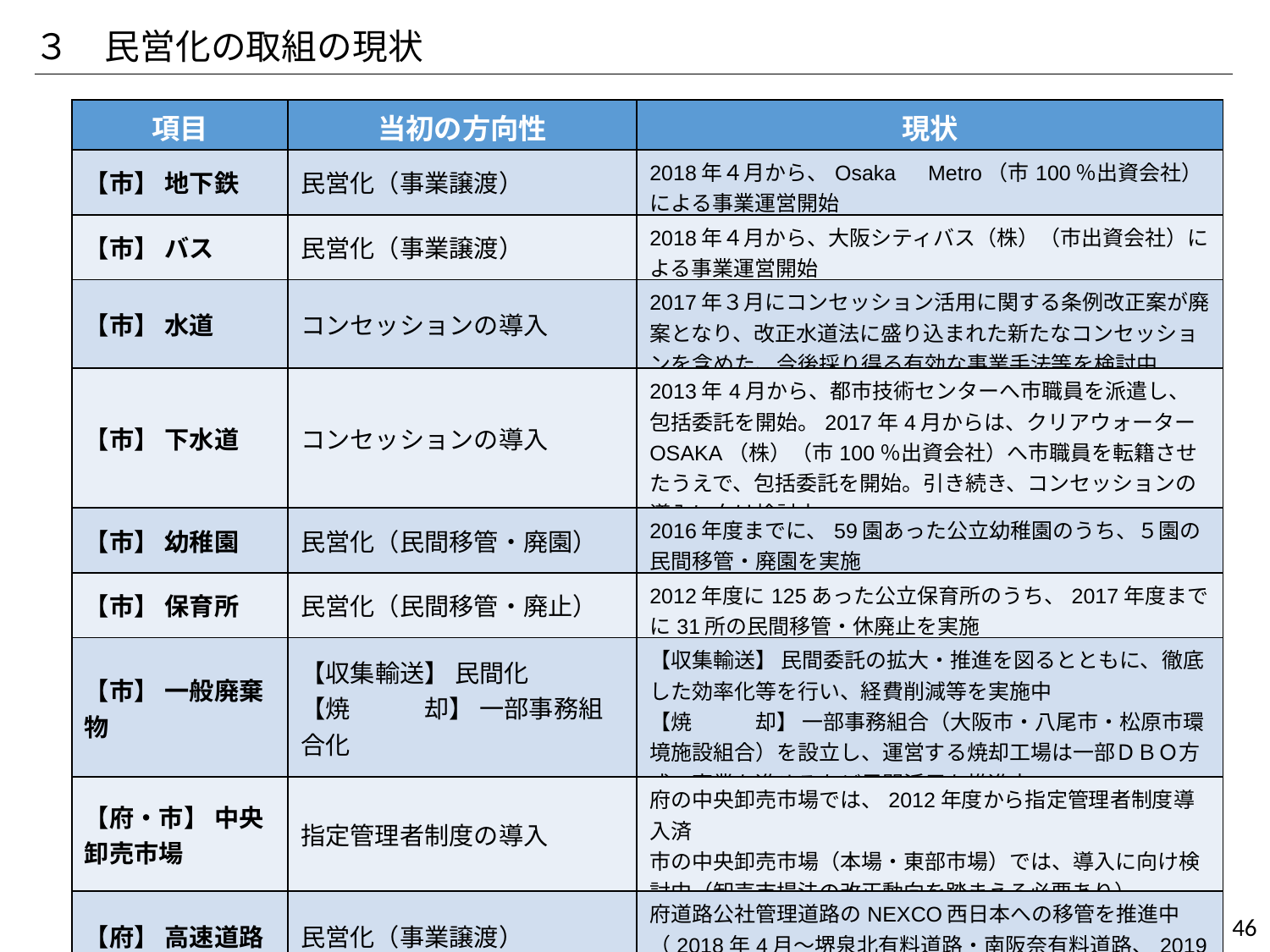

３　民営化の取組の現状
| 項目 | 当初の方向性 | 現状 |
| --- | --- | --- |
| 【市】 地下鉄 | 民営化（事業譲渡） | 2018年４月から、Osaka　Metro（市100％出資会社）による事業運営開始 |
| 【市】 バス | 民営化（事業譲渡） | 2018年４月から、大阪シティバス（株）（市出資会社）による事業運営開始 |
| 【市】 水道 | コンセッションの導入 | 2017年３月にコンセッション活用に関する条例改正案が廃案となり、改正水道法に盛り込まれた新たなコンセッションを含めた、今後採り得る有効な事業手法等を検討中 |
| 【市】 下水道 | コンセッションの導入 | 2013年4月から、都市技術センターへ市職員を派遣し、包括委託を開始。2017年4月からは、クリアウォーターOSAKA（株）（市100％出資会社）へ市職員を転籍させたうえで、包括委託を開始。引き続き、コンセッションの導入に向け検討中 |
| 【市】 幼稚園 | 民営化（民間移管・廃園） | 2016年度までに、59園あった公立幼稚園のうち、５園の民間移管・廃園を実施 |
| 【市】 保育所 | 民営化（民間移管・廃止） | 2012年度に125あった公立保育所のうち、2017年度までに31所の民間移管・休廃止を実施 |
| 【市】 一般廃棄物 | 【収集輸送】 民間化 【焼　　　却】 一部事務組合化 | 【収集輸送】 民間委託の拡大・推進を図るとともに、徹底した効率化等を行い、経費削減等を実施中 【焼　　　却】 一部事務組合（大阪市・八尾市・松原市環境施設組合）を設立し、運営する焼却工場は一部ＤＢＯ方式で事業を進めるなど民間活用を推進中 |
| 【府・市】 中央卸売市場 | 指定管理者制度の導入 | 府の中央卸売市場では、2012年度から指定管理者制度導入済 市の中央卸売市場（本場・東部市場）では、導入に向け検討中（卸売市場法の改正動向を踏まえる必要あり） |
| 【府】 高速道路 | 民営化（事業譲渡） | 府道路公社管理道路のNEXCO西日本への移管を推進中（2018年4月～堺泉北有料道路・南阪奈有料道路、2019年4月予定 第二阪奈有料道路） |
46